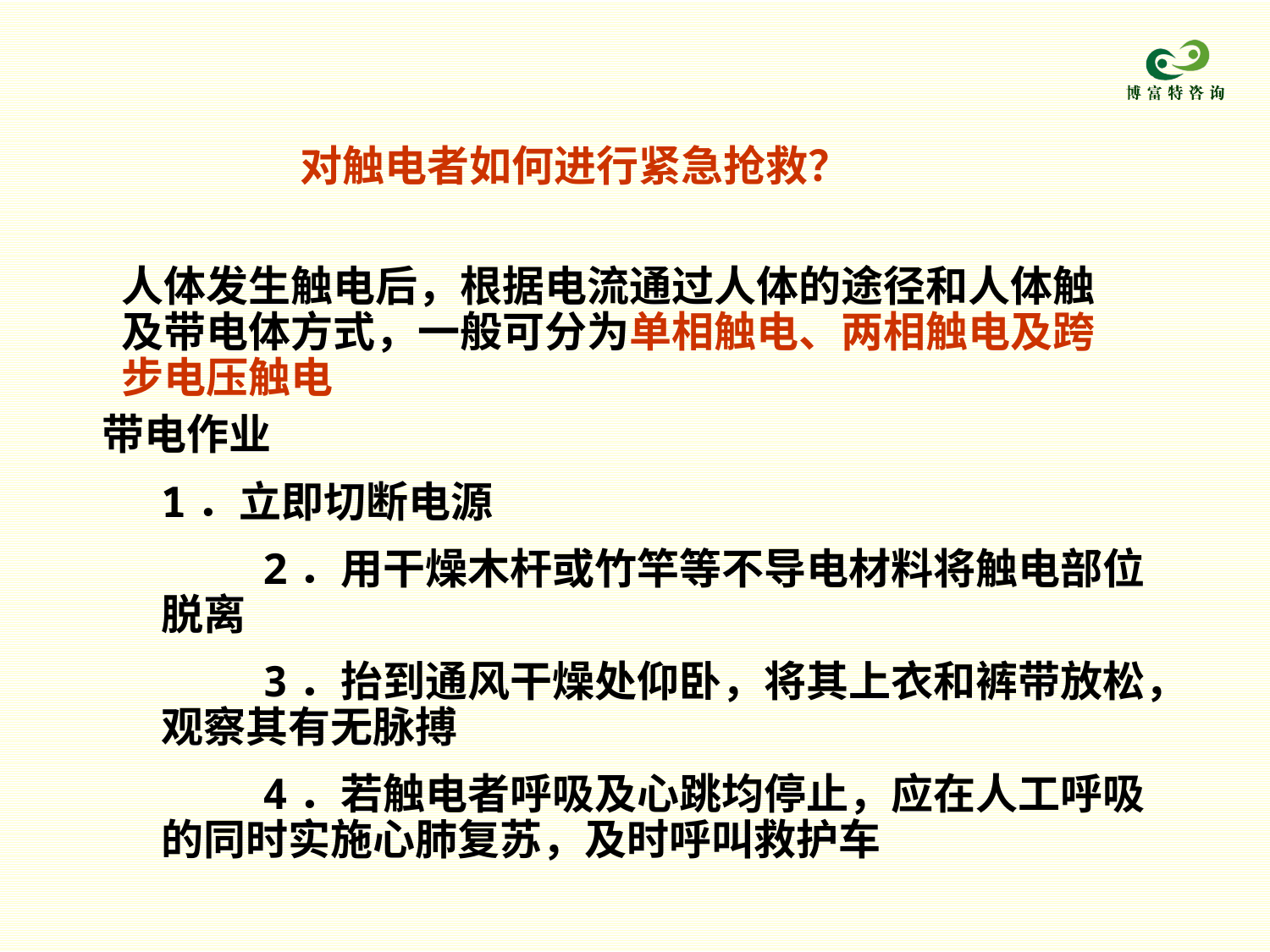

对触电者如何进行紧急抢救？
人体发生触电后，根据电流通过人体的途径和人体触及带电体方式，一般可分为单相触电、两相触电及跨步电压触电
带电作业
1．立即切断电源
    2．用干燥木杆或竹竿等不导电材料将触电部位脱离
    3．抬到通风干燥处仰卧，将其上衣和裤带放松，观察其有无脉搏
    4．若触电者呼吸及心跳均停止，应在人工呼吸的同时实施心肺复苏，及时呼叫救护车